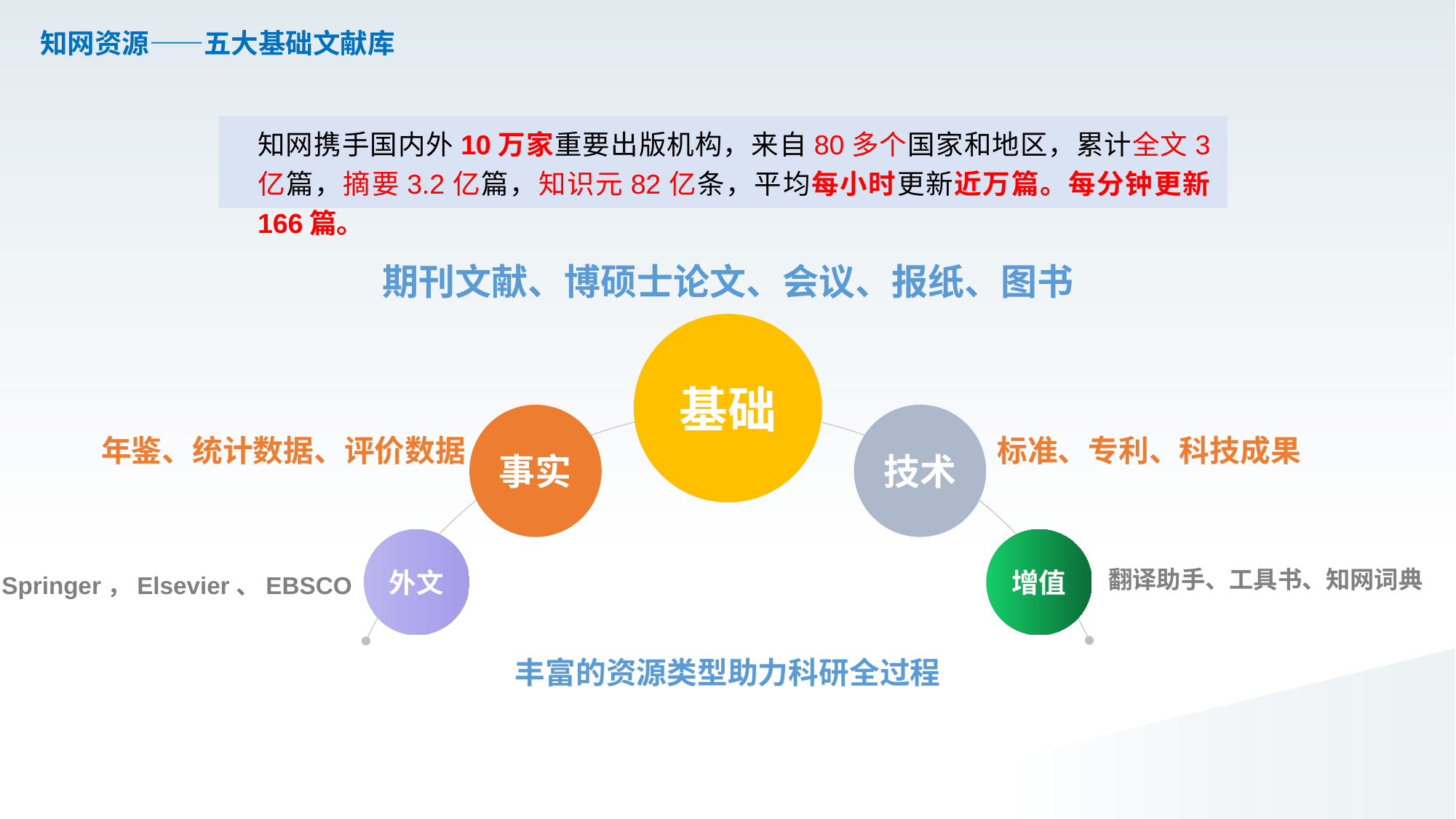

知网资源——五大基础文献库

知网携手国内外10万家重要出版机构，来自80多个国家和地区，累计全文3亿篇，摘要3.2亿篇，知识元82亿条，平均每小时更新近万篇。每分钟更新166篇。

期刊文献、博硕士论文、会议、报纸、图书
基础
事实
技术

年鉴、统计数据、评价数据
标准、专利、科技成果
外文
增值
翻译助手、工具书、知网词典
Springer，Elsevier、EBSCO
丰富的资源类型助力科研全过程